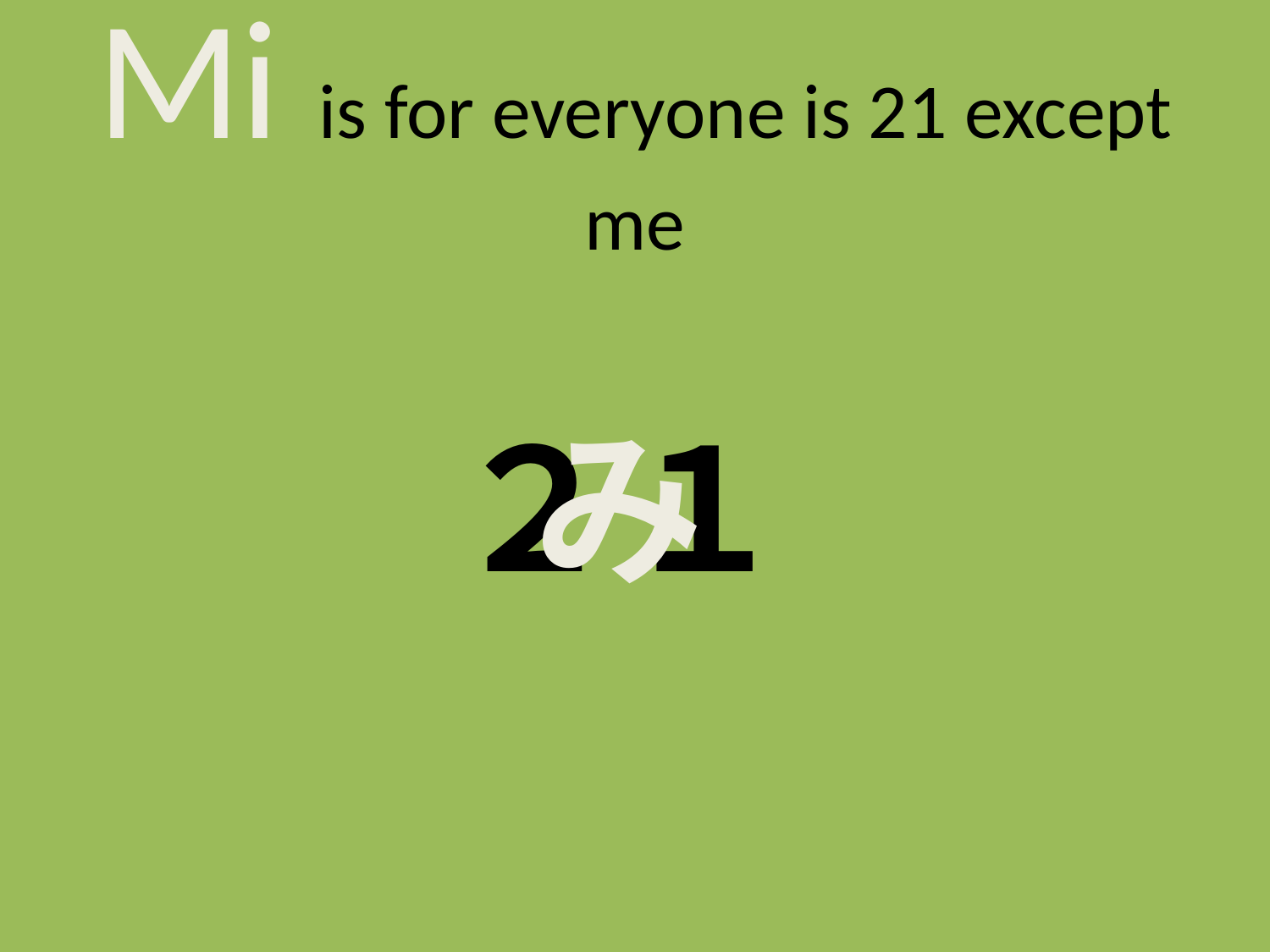

# Mi is for everyone is 21 except me
２１
み